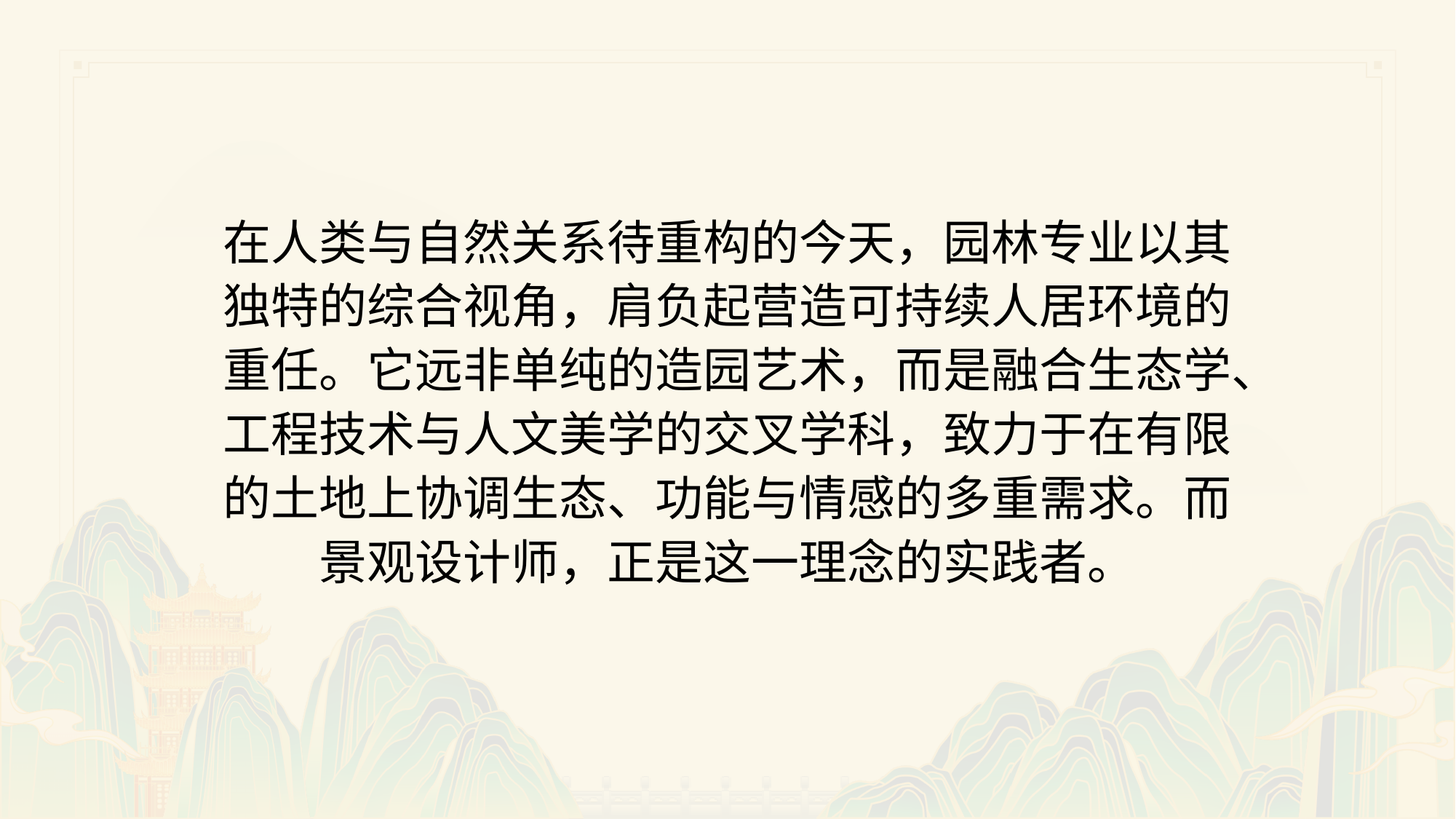

在人类与自然关系待重构的今天，园林专业以其独特的综合视角，肩负起营造可持续人居环境的重任。它远非单纯的造园艺术，而是融合生态学、工程技术与人文美学的交叉学科，致力于在有限的土地上协调生态、功能与情感的多重需求。而景观设计师，正是这一理念的实践者。